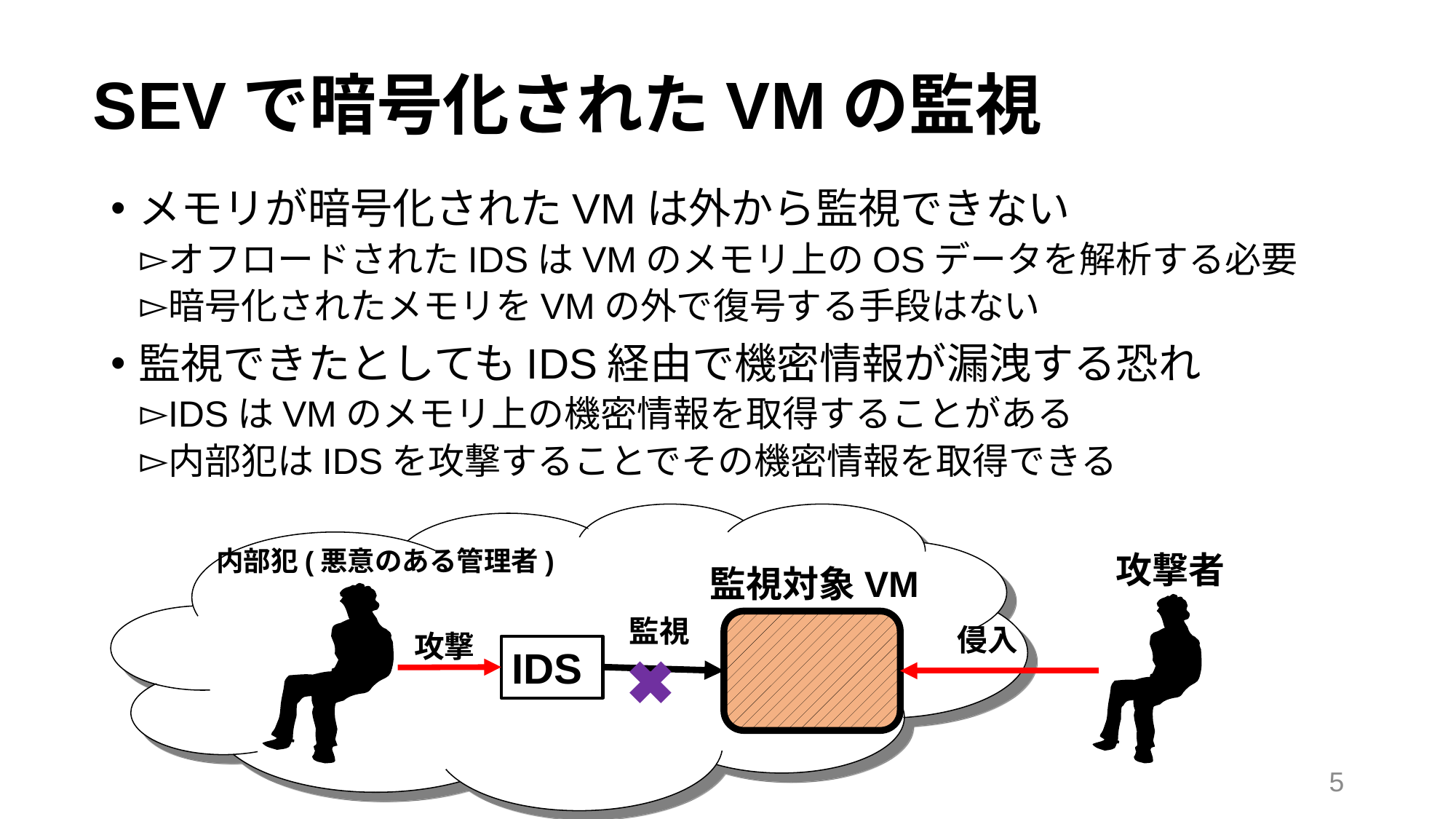

# SEVで暗号化されたVMの監視
メモリが暗号化されたVMは外から監視できない
オフロードされたIDSはVMのメモリ上のOSデータを解析する必要
暗号化されたメモリをVMの外で復号する手段はない
監視できたとしてもIDS経由で機密情報が漏洩する恐れ
IDSはVMのメモリ上の機密情報を取得することがある
内部犯はIDSを攻撃することでその機密情報を取得できる

内部犯(悪意のある管理者)
攻撃者
監視対象VM

監視

侵入
攻撃
IDS
✖️
5